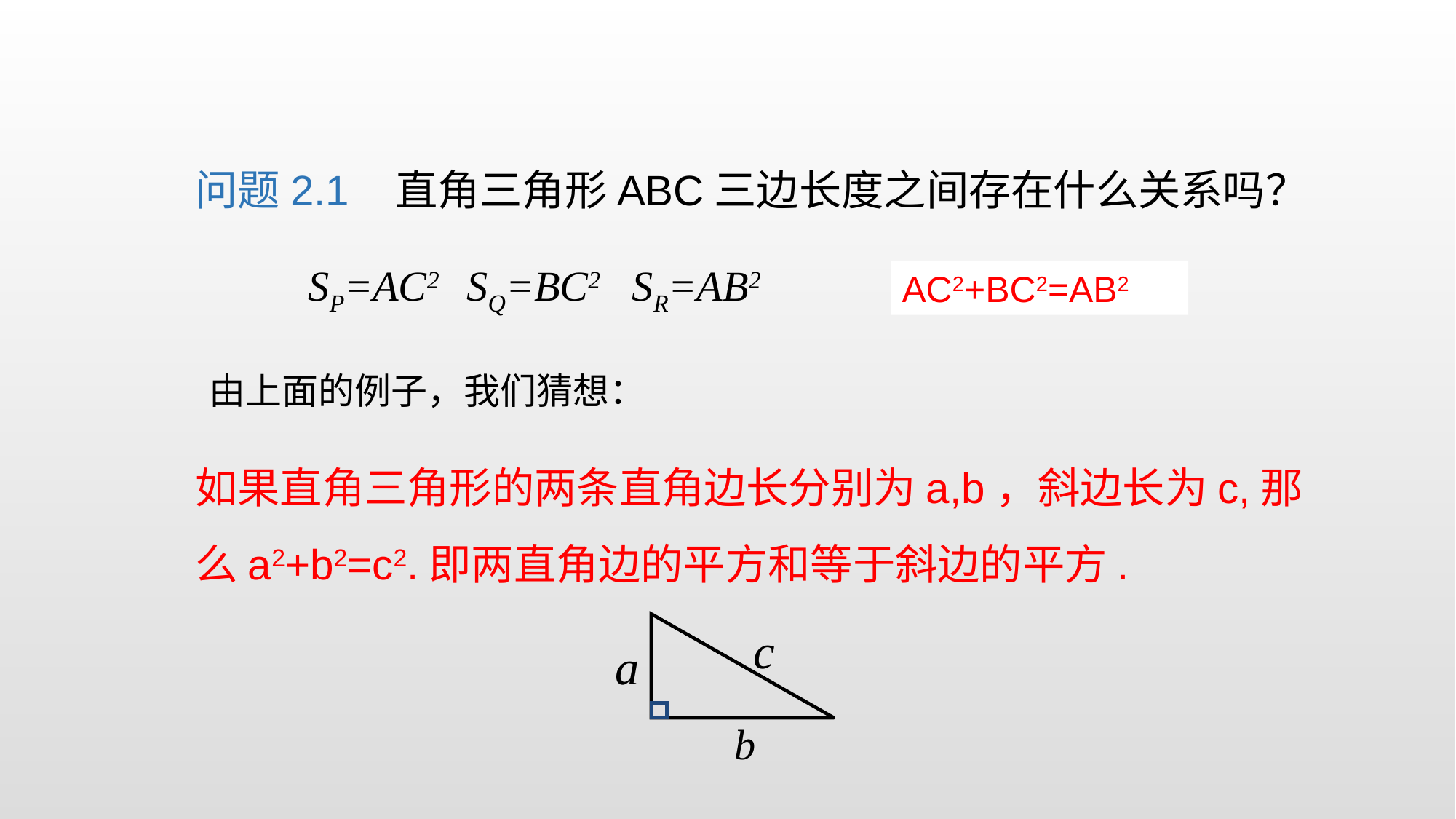

问题2.1   直角三角形ABC三边长度之间存在什么关系吗？
SP=AC2   SQ=BC2   SR=AB2
AC2+BC2=AB2
由上面的例子，我们猜想：
如果直角三角形的两条直角边长分别为a,b，斜边长为c,那么a2+b2=c2.即两直角边的平方和等于斜边的平方.

c
a
b